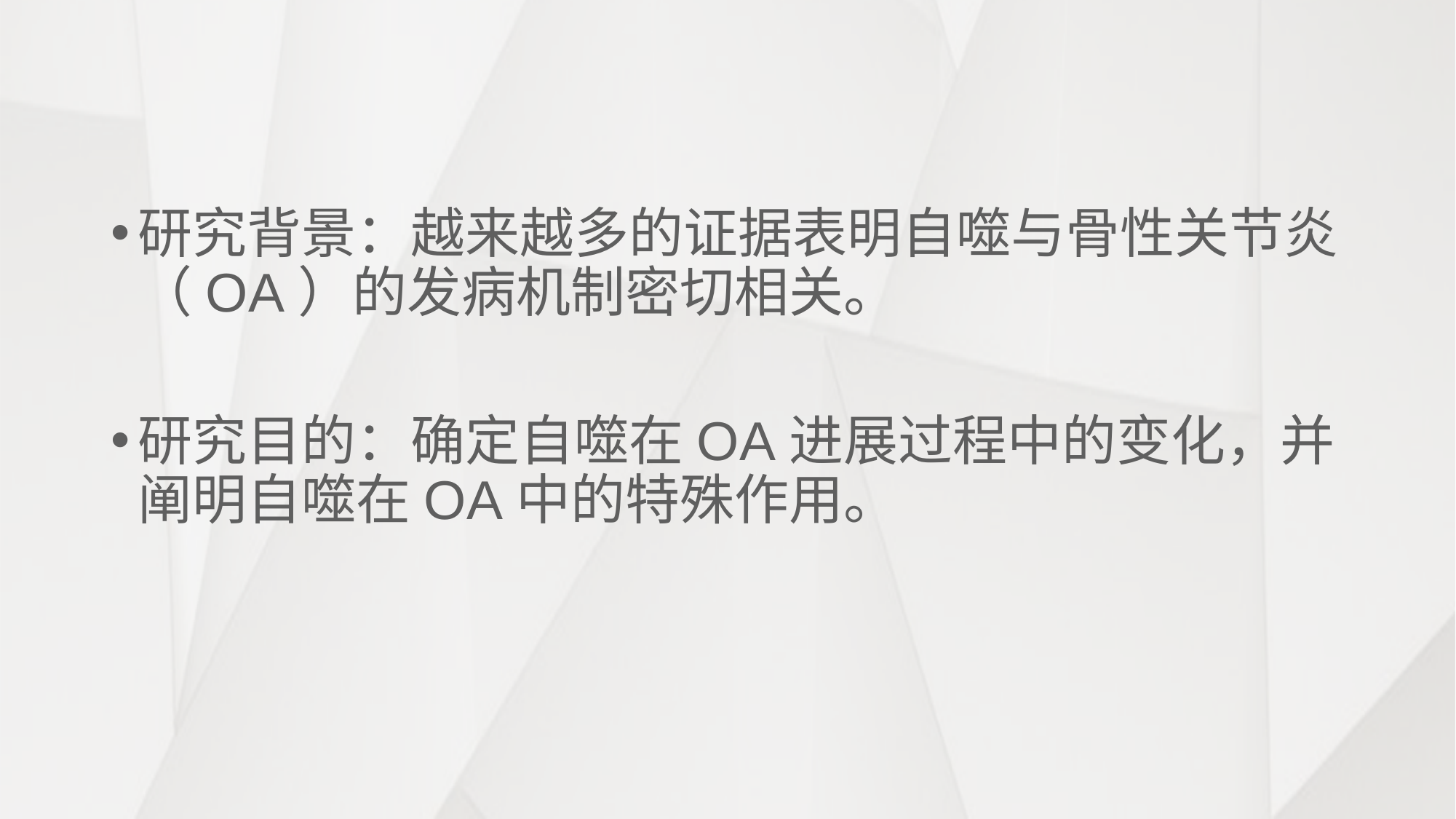

#
研究背景：越来越多的证据表明自噬与骨性关节炎（OA）的发病机制密切相关。

研究目的：确定自噬在OA进展过程中的变化，并阐明自噬在OA中的特殊作用。